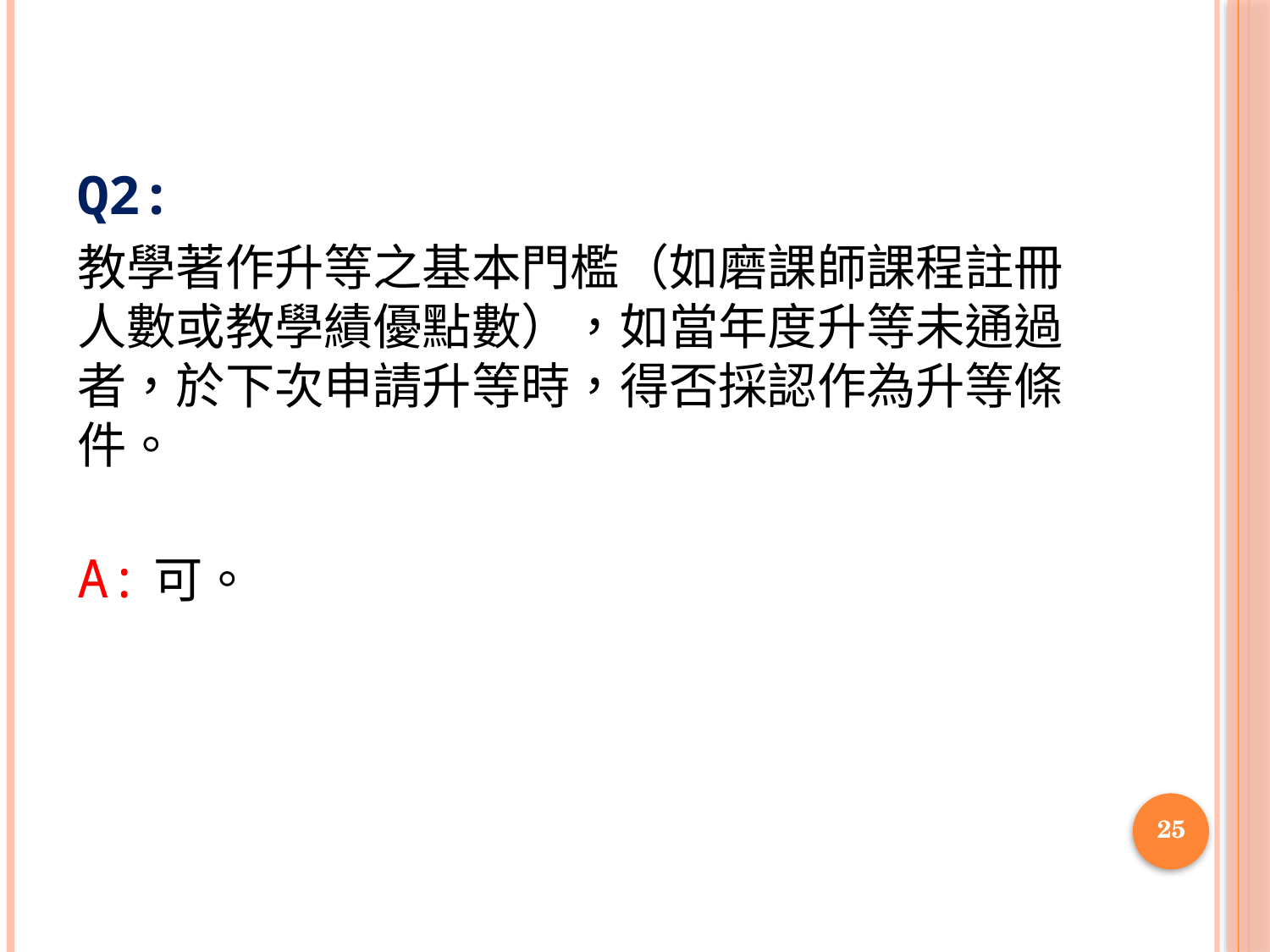

#
Q2:
教學著作升等之基本門檻（如磨課師課程註冊人數或教學績優點數），如當年度升等未通過者，於下次申請升等時，得否採認作為升等條件。

A:可。

25